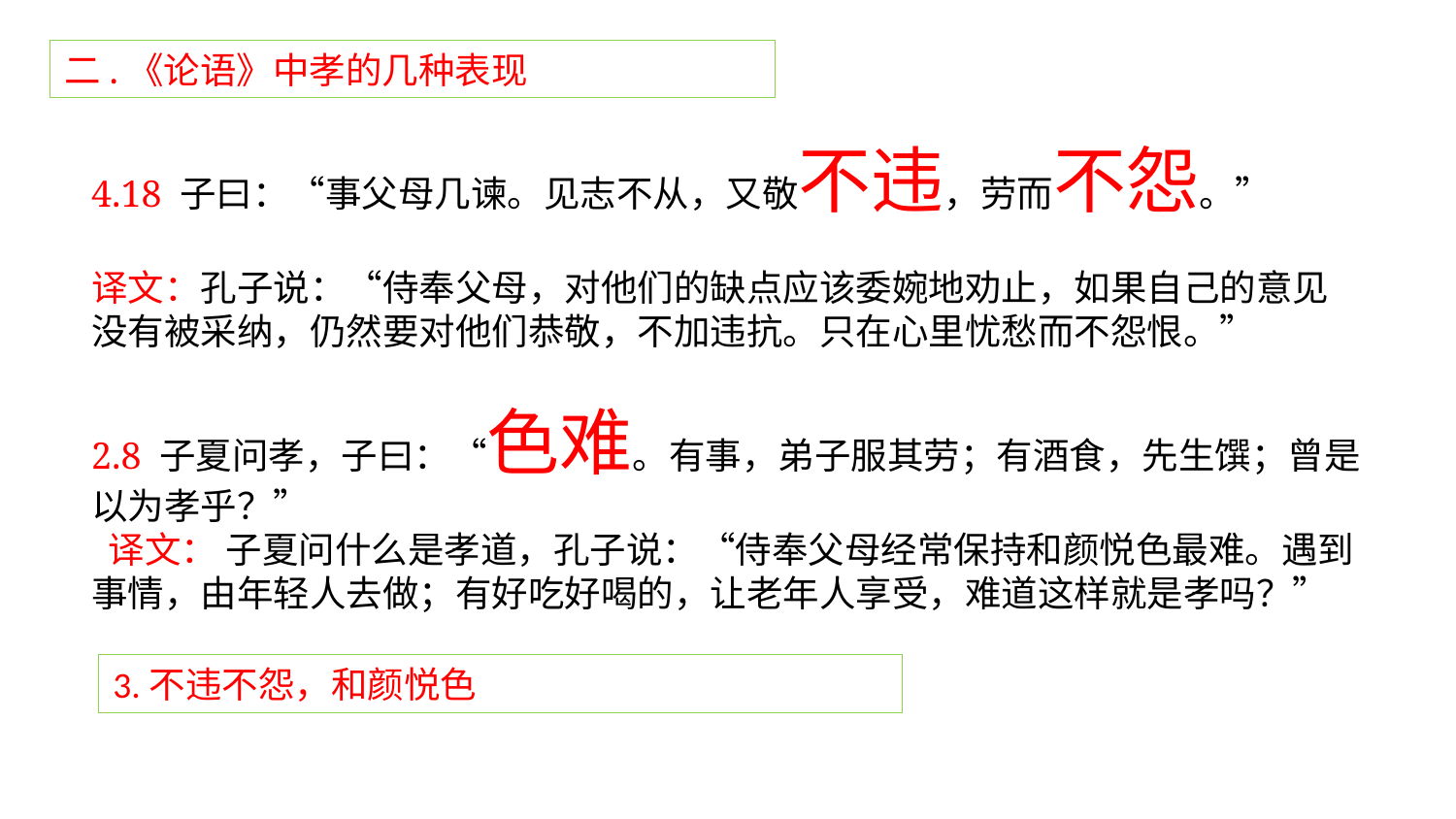

二.《论语》中孝的几种表现
4.18 子曰：“事父母几谏。见志不从，又敬不违，劳而不怨。”

译文：孔子说：“侍奉父母，对他们的缺点应该委婉地劝止，如果自己的意见没有被采纳，仍然要对他们恭敬，不加违抗。只在心里忧愁而不怨恨。”

2.8 子夏问孝，子曰：“色难。有事，弟子服其劳；有酒食，先生馔；曾是以为孝乎？”
 译文： 子夏问什么是孝道，孔子说：“侍奉父母经常保持和颜悦色最难。遇到事情，由年轻人去做；有好吃好喝的，让老年人享受，难道这样就是孝吗？”

3.不违不怨，和颜悦色